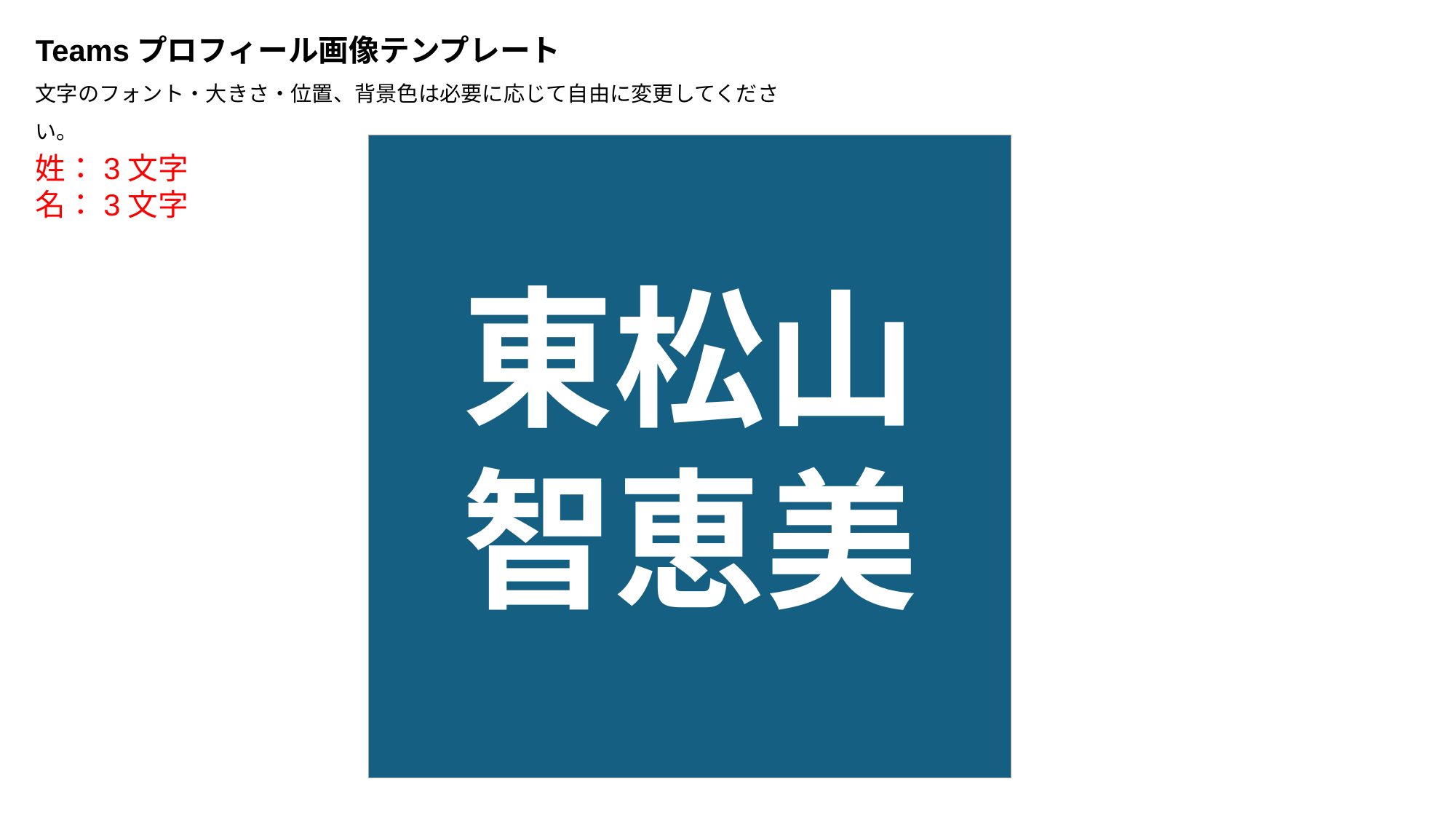

Teamsプロフィール画像テンプレート
文字のフォント・大きさ・位置、背景色は必要に応じて自由に変更してください。

姓：3文字
名：3文字
東松山智恵美